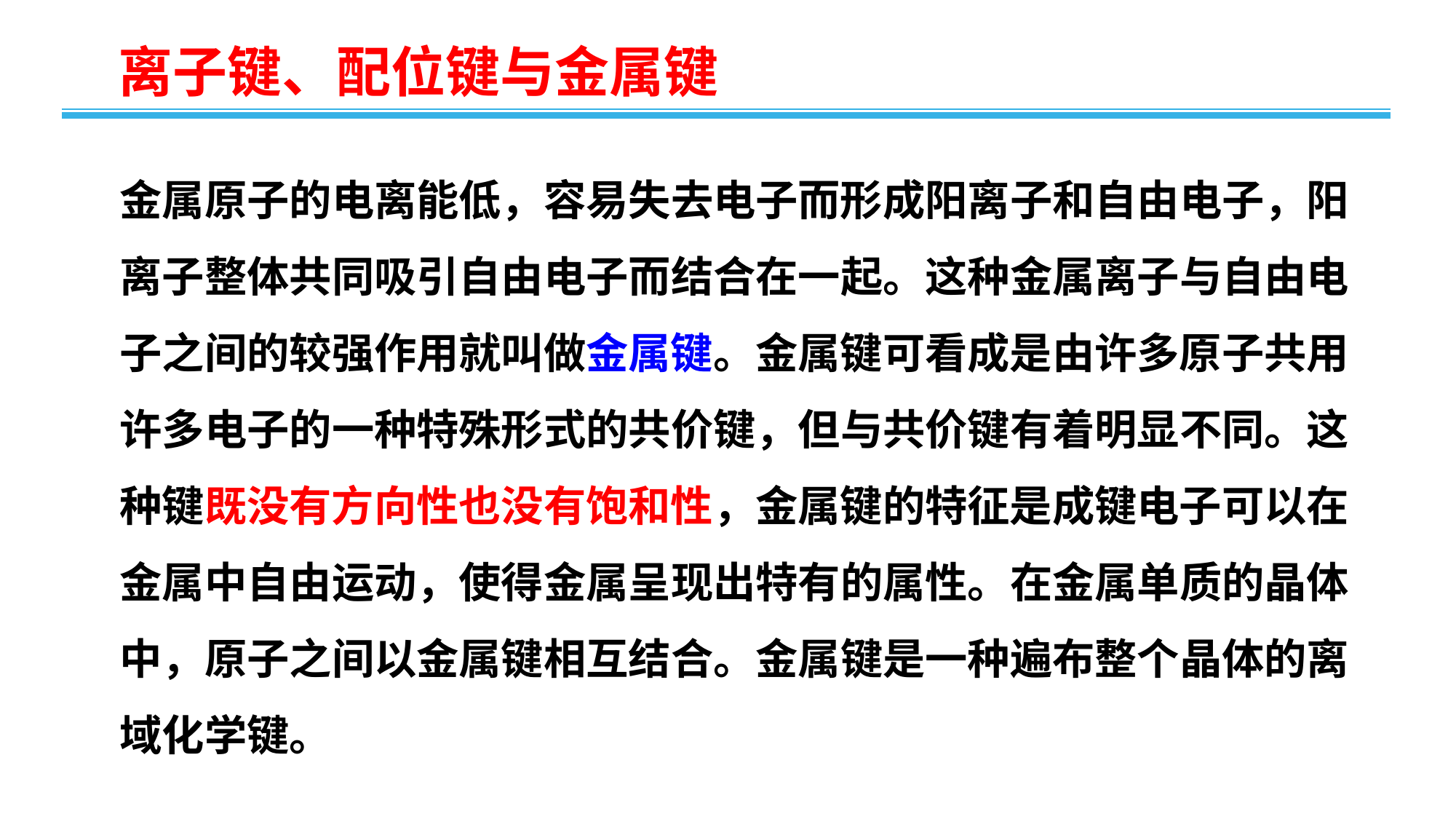

金属原子的电离能低，容易失去电子而形成阳离子和自由电子，阳离子整体共同吸引自由电子而结合在一起。这种金属离子与自由电子之间的较强作用就叫做金属键。金属键可看成是由许多原子共用许多电子的一种特殊形式的共价键，但与共价键有着明显不同。这种键既没有方向性也没有饱和性，金属键的特征是成键电子可以在金属中自由运动，使得金属呈现出特有的属性。在金属单质的晶体中，原子之间以金属键相互结合。金属键是一种遍布整个晶体的离域化学键。